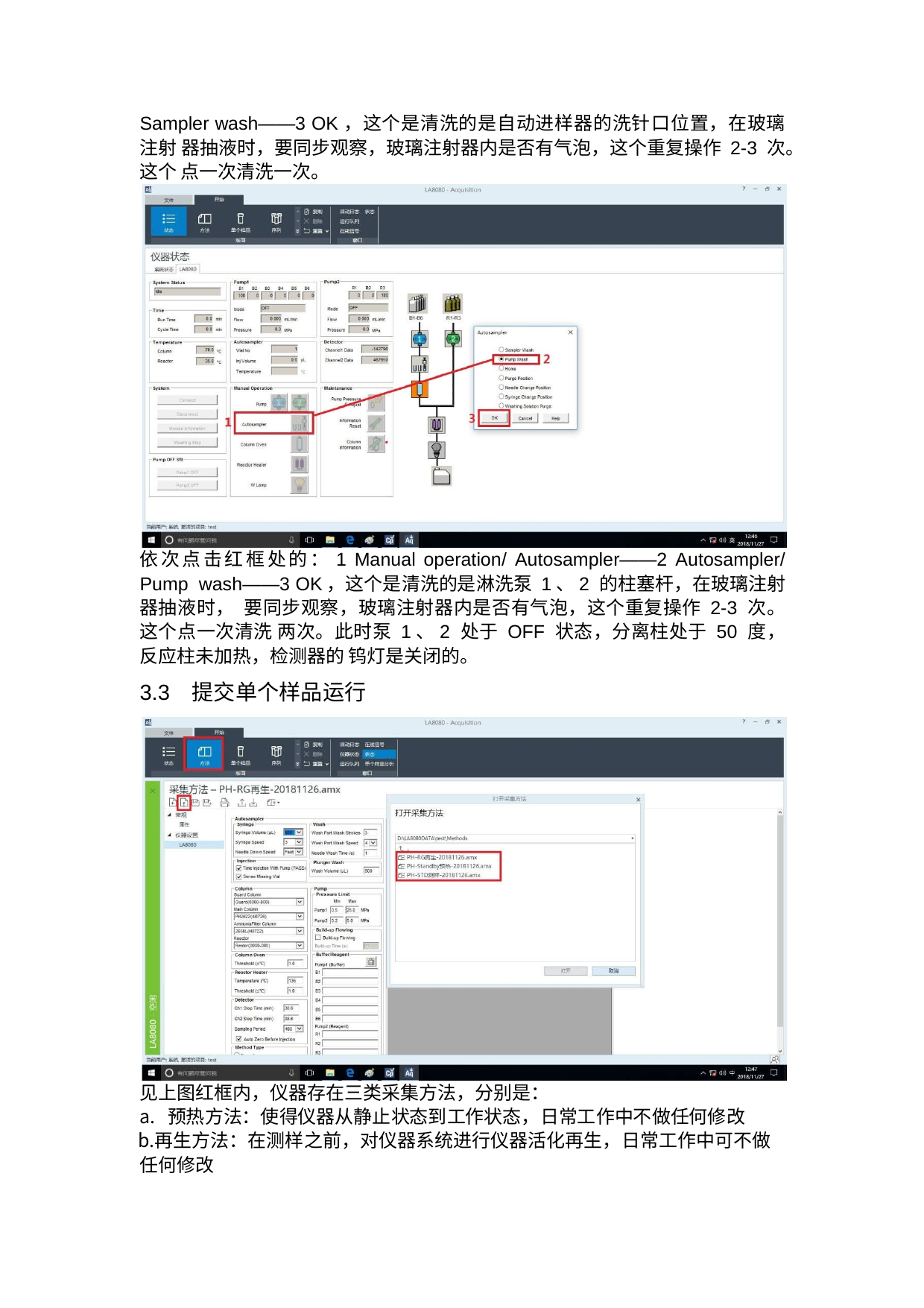

Sampler wash——3 OK，这个是清洗的是自动进样器的洗针口位置，在玻璃注射 器抽液时，要同步观察，玻璃注射器内是否有气泡，这个重复操作 2-3 次。这个 点一次清洗一次。

依次点击红框处的：1 Manual operation/ Autosampler——2 Autosampler/ Pump  wash——3 OK，这个是清洗的是淋洗泵 1、2 的柱塞杆，在玻璃注射器抽液时，  要同步观察，玻璃注射器内是否有气泡，这个重复操作 2-3 次。这个点一次清洗 两次。此时泵 1、2 处于 OFF 状态，分离柱处于 50 度，反应柱未加热，检测器的 钨灯是关闭的。
3.3 提交单个样品运行

见上图红框内，仪器存在三类采集方法，分别是：
预热方法：使得仪器从静止状态到工作状态，日常工作中不做任何修改
再生方法：在测样之前，对仪器系统进行仪器活化再生，日常工作中可不做 任何修改